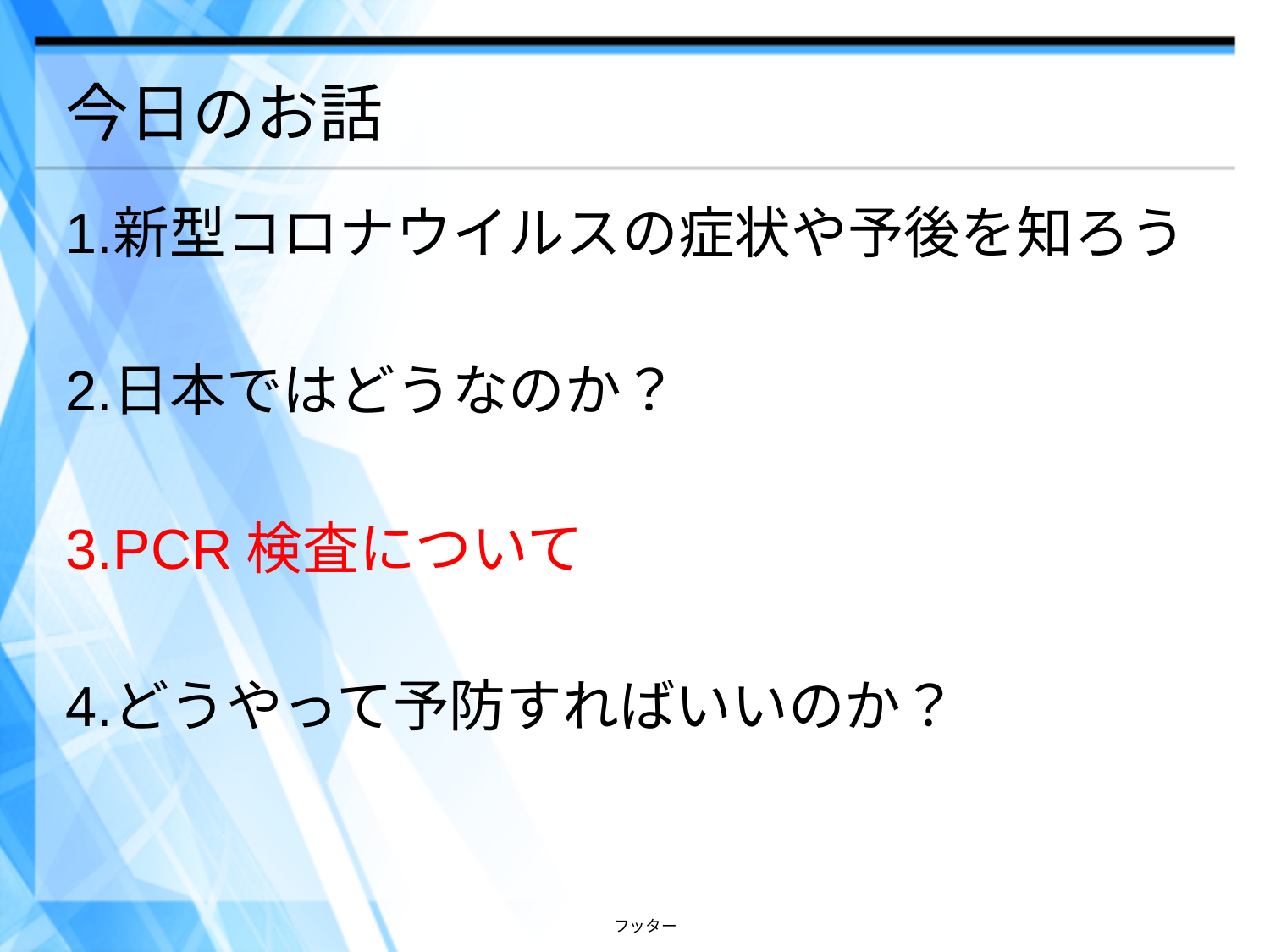

# 今日のお話
新型コロナウイルスの症状や予後を知ろう

日本ではどうなのか？

PCR検査について

どうやって予防すればいいのか？

フッター